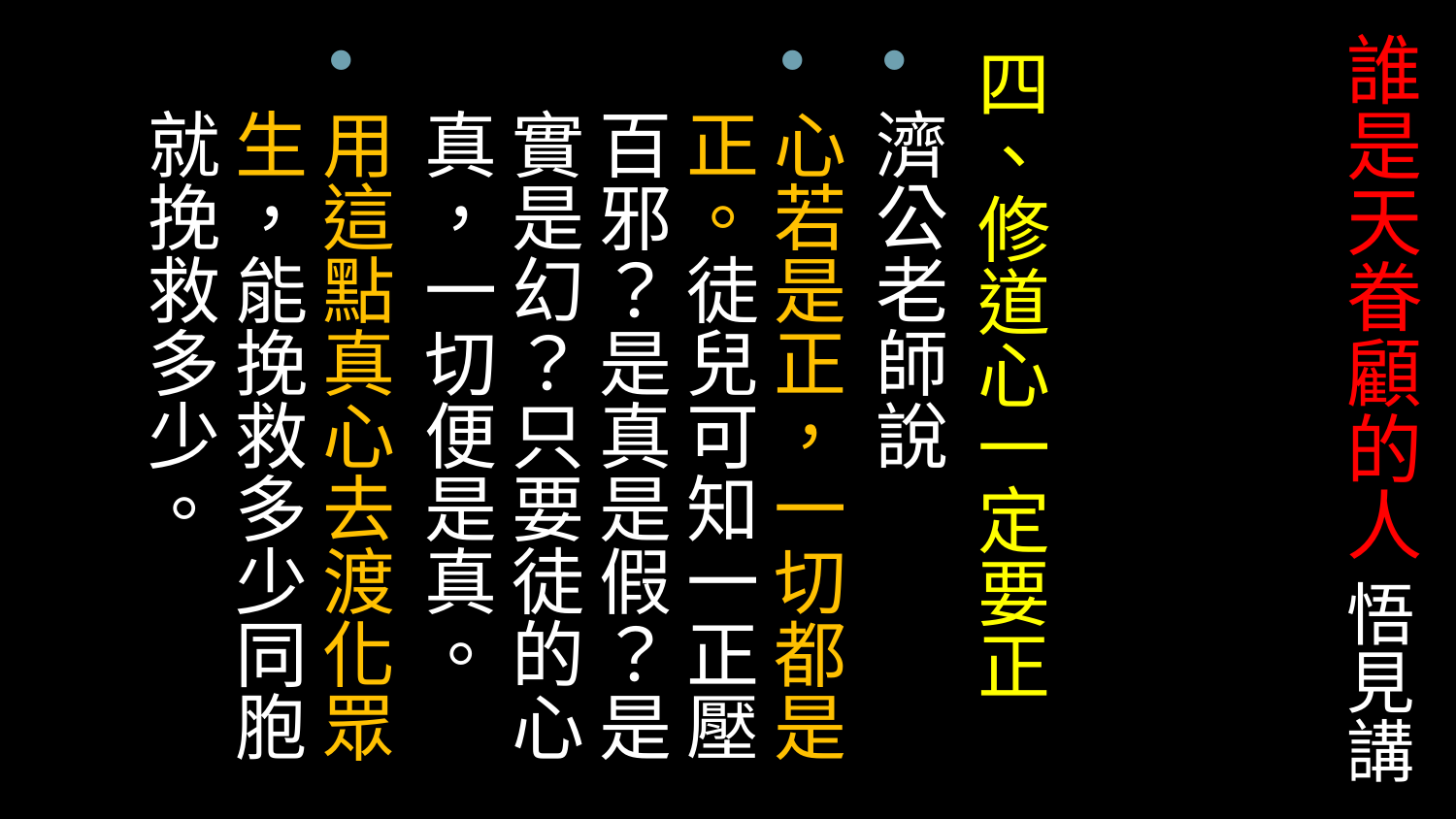

# 誰是天眷顧的人 悟見講
四、修道心一定要正
濟公老師說
心若是正，一切都是正。徒兒可知一正壓百邪？是真是假？是實是幻？只要徒的心真，一切便是真。
用這點真心去渡化眾生，能挽救多少同胞就挽救多少。